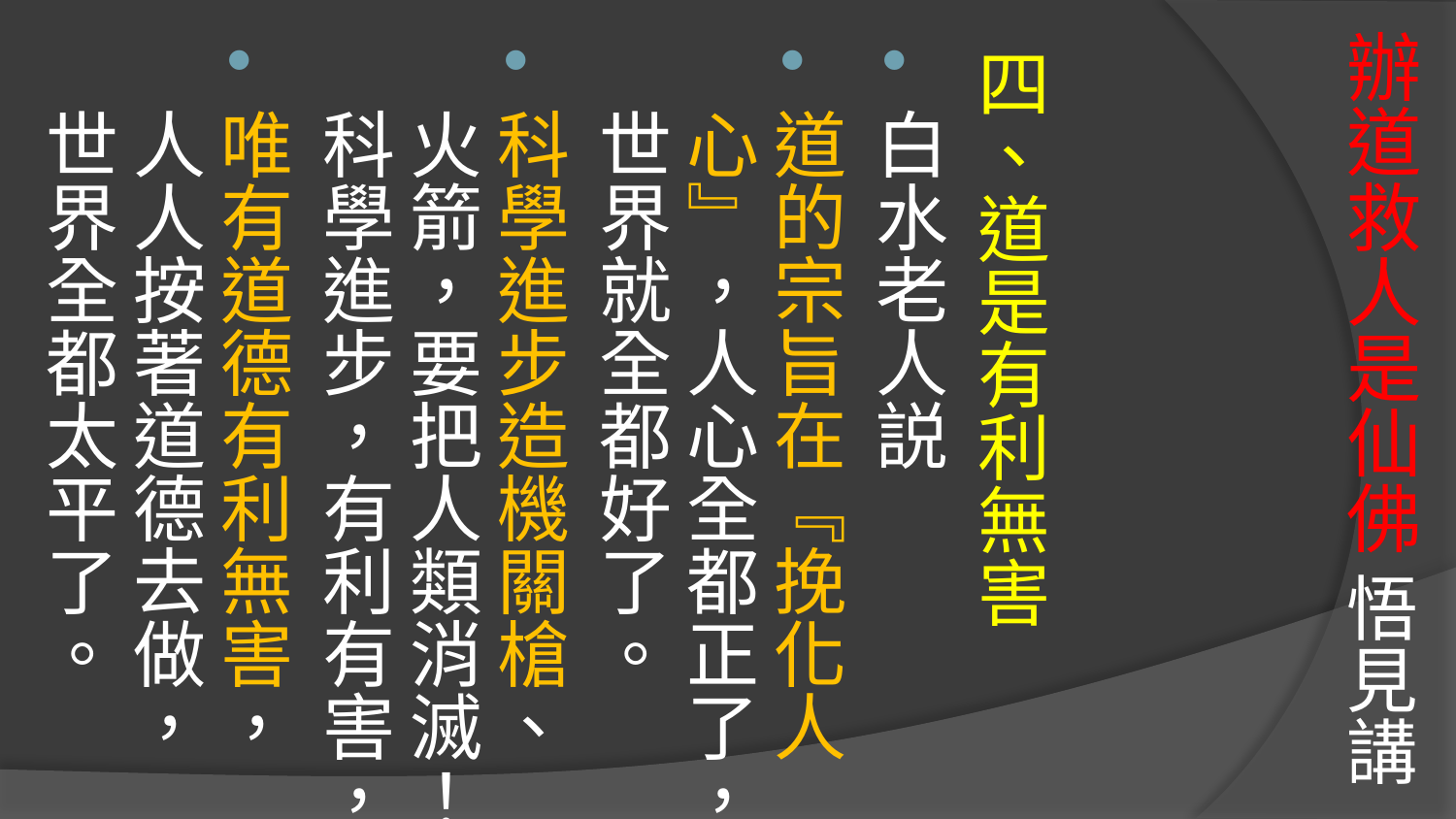

# 辦道救人是仙佛 悟見講
四、道是有利無害
白水老人説
道的宗旨在『挽化人心』，人心全都正了，世界就全都好了。
科學進步造機關槍、火箭，要把人類消滅！科學進步，有利有害，
唯有道德有利無害，人人按著道德去做，世界全都太平了。